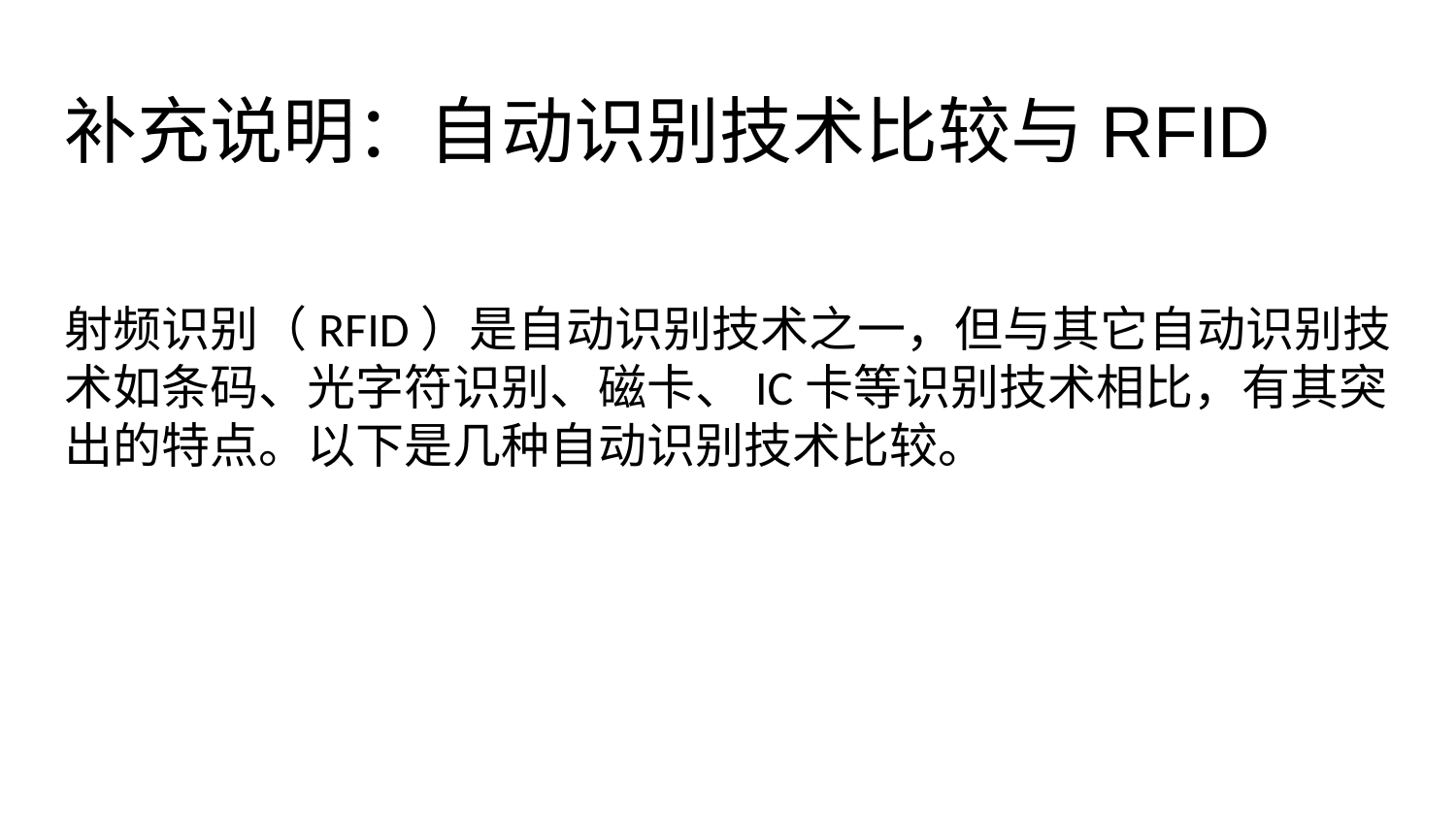

# 补充说明：自动识别技术比较与RFID
射频识别（RFID）是自动识别技术之一，但与其它自动识别技术如条码、光字符识别、磁卡、IC卡等识别技术相比，有其突出的特点。以下是几种自动识别技术比较。